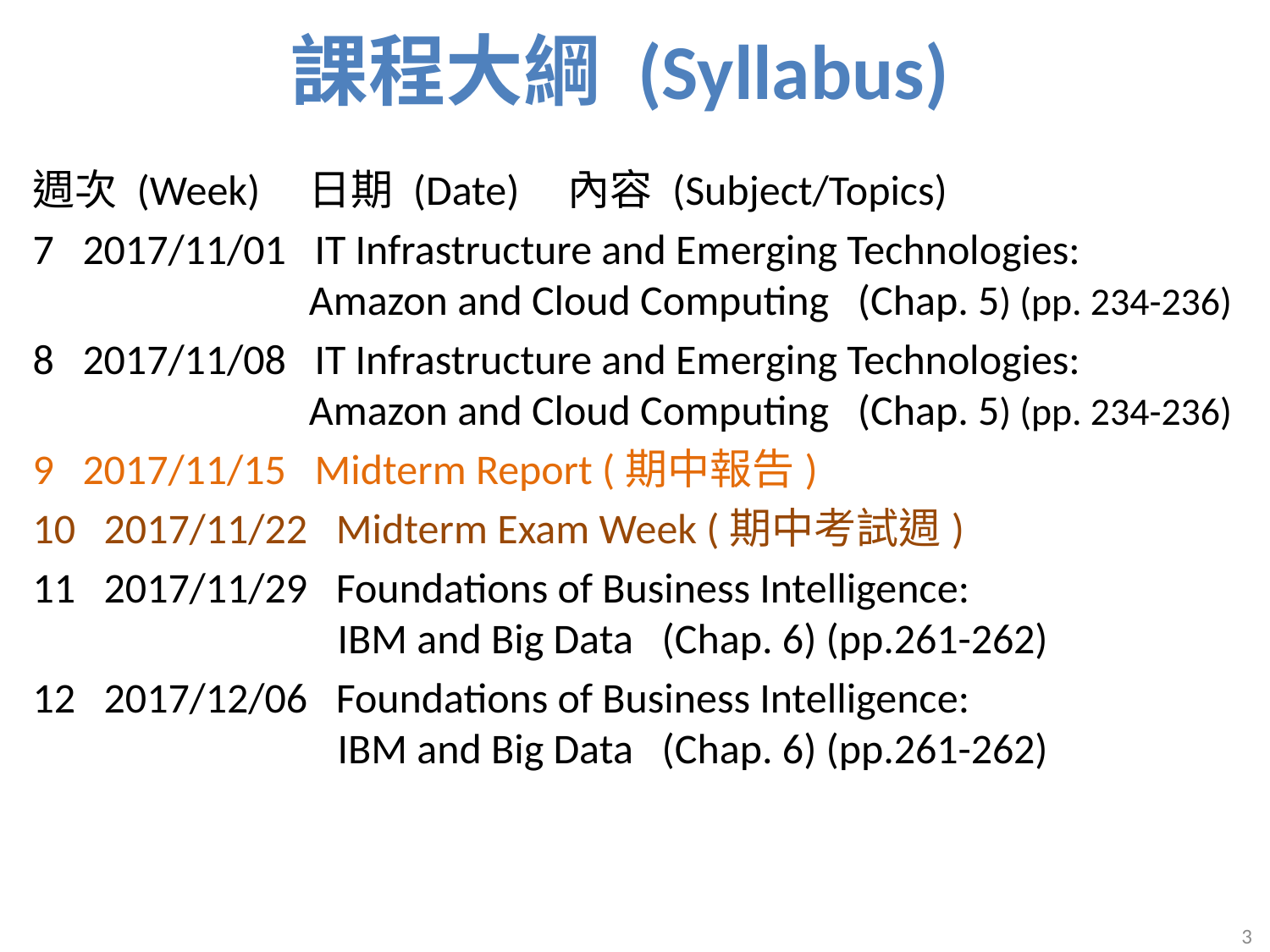

課程大綱 (Syllabus)
週次 (Week)    日期 (Date)    內容 (Subject/Topics)
7   2017/11/01   IT Infrastructure and Emerging Technologies:
                        Amazon and Cloud Computing   (Chap. 5) (pp. 234-236)
8   2017/11/08   IT Infrastructure and Emerging Technologies:
                        Amazon and Cloud Computing   (Chap. 5) (pp. 234-236)
9   2017/11/15   Midterm Report (期中報告)
10   2017/11/22   Midterm Exam Week (期中考試週)
11   2017/11/29   Foundations of Business Intelligence:
                           IBM and Big Data   (Chap. 6) (pp.261-262)
12   2017/12/06   Foundations of Business Intelligence:
                           IBM and Big Data   (Chap. 6) (pp.261-262)
3